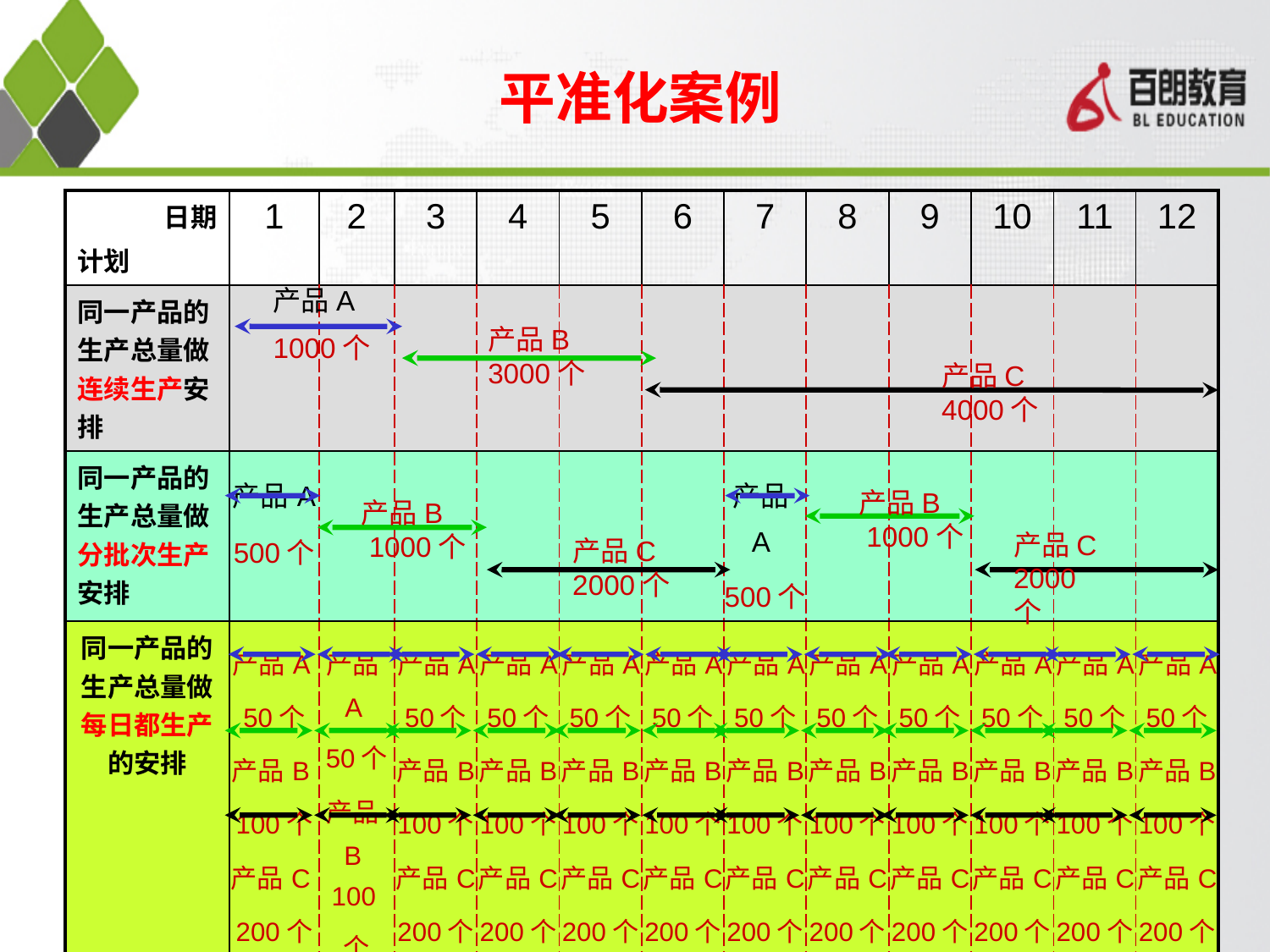

# 平准化案例
| 日期 计划 | 1 | 2 | 3 | 4 | 5 | 6 | 7 | 8 | 9 | 10 | 11 | 12 |
| --- | --- | --- | --- | --- | --- | --- | --- | --- | --- | --- | --- | --- |
| 同一产品的生产总量做连续生产安排 |  |  |  |  |  |  |  |  |  |  |  |  |
| 同一产品的生产总量做分批次生产安排 | 产品A 500个 |  |  |  |  |  | 产品A 500个 |  |  |  |  |  |
| 同一产品的生产总量做每日都生产的安排 | 产品A 50个 产品B 100个 产品C 200个 | 产品A 50个 产品B 100个 产品C 200个 | 产品A 50个 产品B 100个 产品C 200个 | 产品A 50个 产品B 100个 产品C 200个 | 产品A 50个 产品B 100个 产品C 200个 | 产品A 50个 产品B 100个 产品C 200个 | 产品A 50个 产品B 100个 产品C 200个 | 产品A 50个 产品B 100个 产品C 200个 | 产品A 50个 产品B 100个 产品C 200个 | 产品A 50个 产品B 100个 产品C 200个 | 产品A 50个 产品B 100个 产品C 200个 | 产品A 50个 产品B 100个 产品C 200个 |
产品A
1000个
产品B
3000个

产品C
4000个

产品B
 1000个
产品B
 1000个

产品C
2000个

产品C
2000个